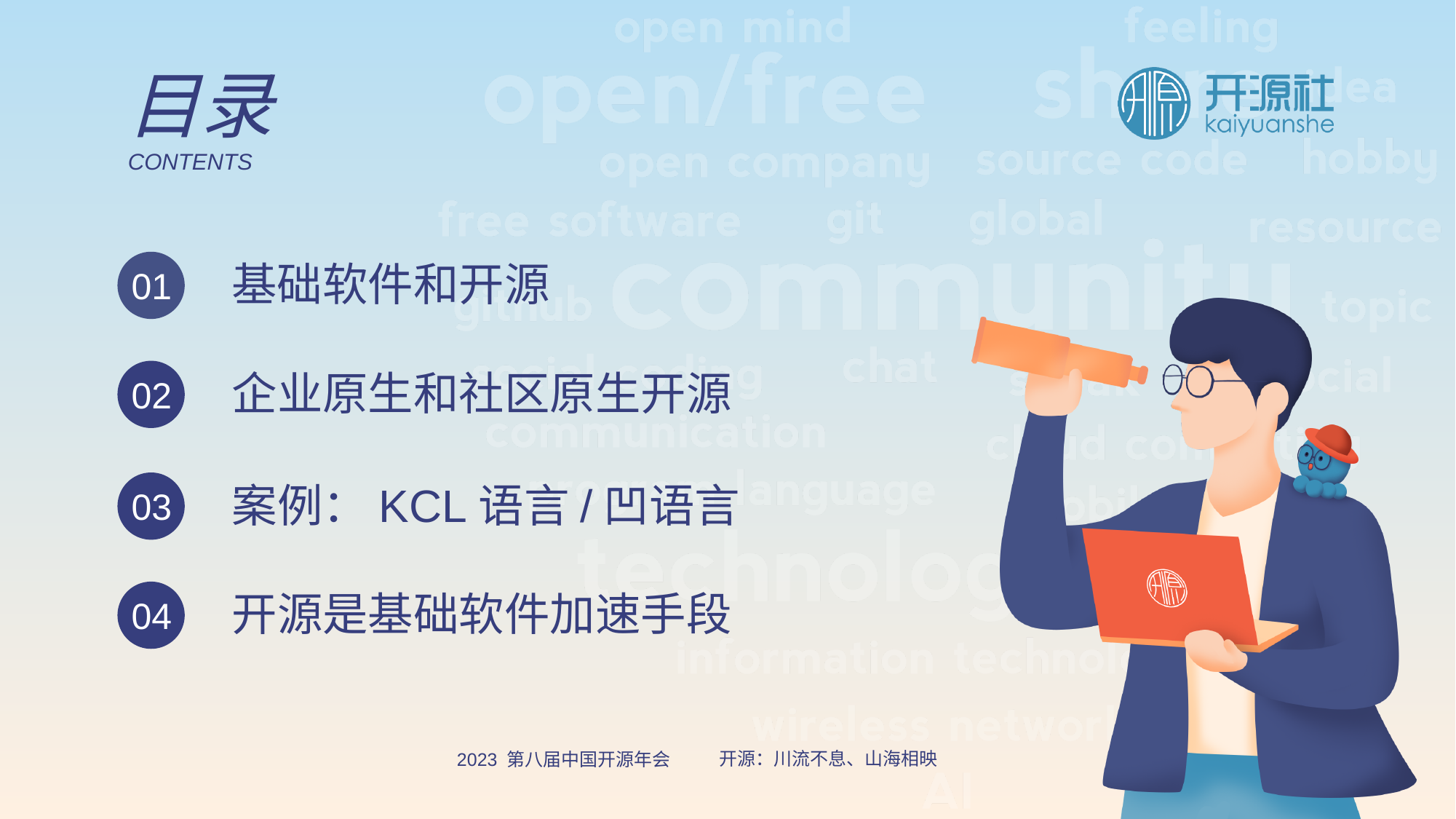

目录
CONTENTS

基础软件和开源
01

企业原生和社区原生开源
02

案例：KCL语言/凹语言
03

开源是基础软件加速手段
04